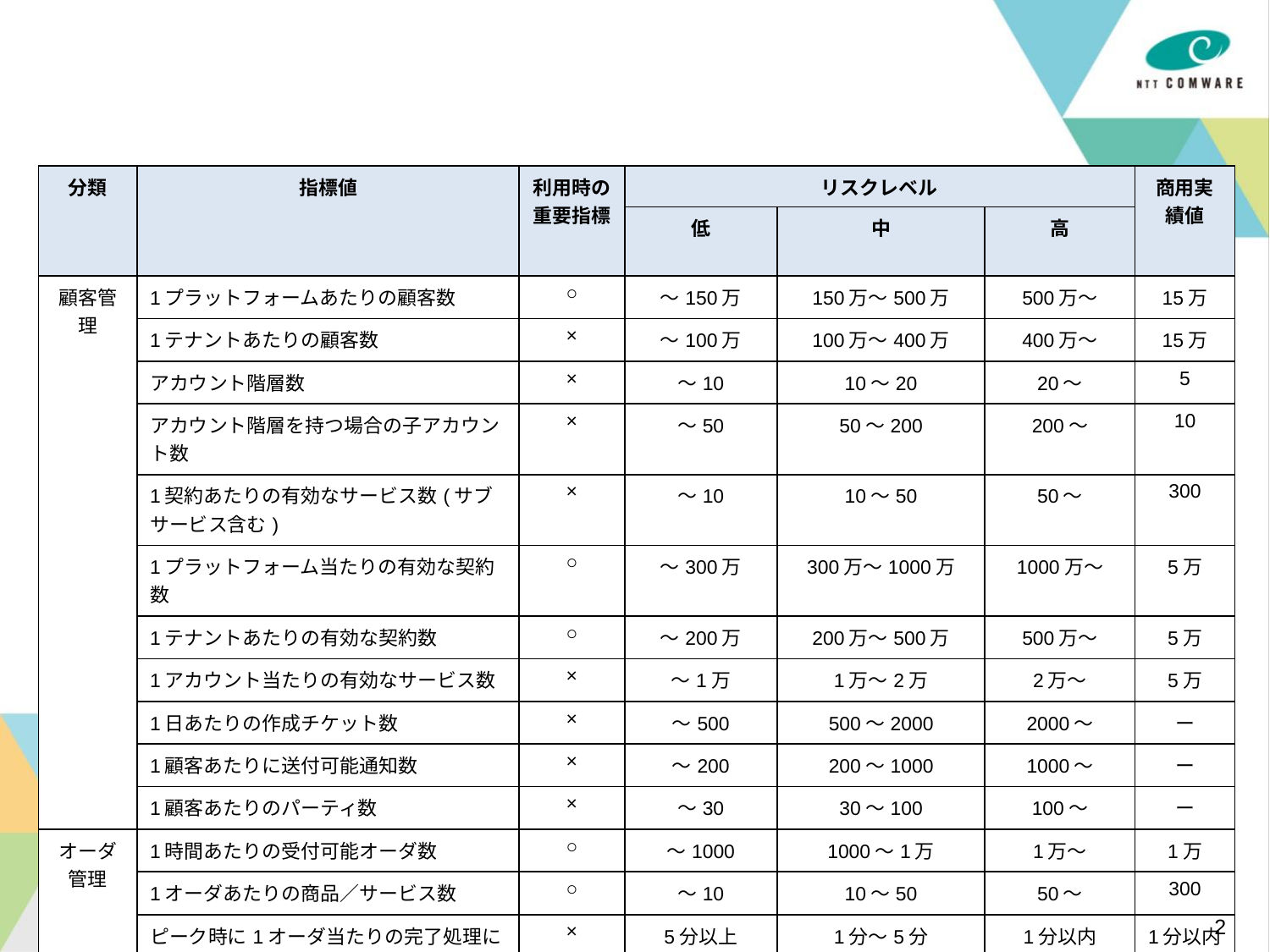

| 分類 | 指標値 | 利用時の 重要指標 | リスクレベル |  |  | 商用実績値 |
| --- | --- | --- | --- | --- | --- | --- |
|  |  |  | 低 | 中 | 高 |  |
| 顧客管理 | 1プラットフォームあたりの顧客数 | ○ | ～150万 | 150万～500万 | 500万～ | 15万 |
|  | 1テナントあたりの顧客数 | × | ～100万 | 100万～400万 | 400万～ | 15万 |
|  | アカウント階層数 | × | ～10 | 10～20 | 20～ | 5 |
|  | アカウント階層を持つ場合の子アカウント数 | × | ～50 | 50～200 | 200～ | 10 |
|  | 1契約あたりの有効なサービス数(サブサービス含む) | × | ～10 | 10～50 | 50～ | 300 |
|  | 1プラットフォーム当たりの有効な契約数 | ○ | ～300万 | 300万～1000万 | 1000万～ | 5万 |
|  | 1テナントあたりの有効な契約数 | ○ | ～200万 | 200万～500万 | 500万～ | 5万 |
|  | 1アカウント当たりの有効なサービス数 | × | ～1万 | 1万～2万 | 2万～ | 5万 |
|  | 1日あたりの作成チケット数 | × | ～500 | 500～2000 | 2000～ | ー |
|  | 1顧客あたりに送付可能通知数 | × | ～200 | 200～1000 | 1000～ | ー |
|  | 1顧客あたりのパーティ数 | × | ～30 | 30～100 | 100～ | ー |
| オーダ管理 | 1時間あたりの受付可能オーダ数 | ○ | ～1000 | 1000～1万 | 1万～ | 1万 |
|  | 1オーダあたりの商品／サービス数 | ○ | ～10 | 10～50 | 50～ | 300 |
|  | ピーク時に1オーダ当たりの完了処理にかかる時間 | × | 5分以上 | 1分～5分 | 1分以内 | 1分以内 |
|  | 1日あたりの作成タスク数 | × | ～1000 | 1000～5000 | 5000～ | ー |
|  | 1日あたりの解決タスク数 | × | ～1000 | 1000～5000 | 5000～ | ー |
2